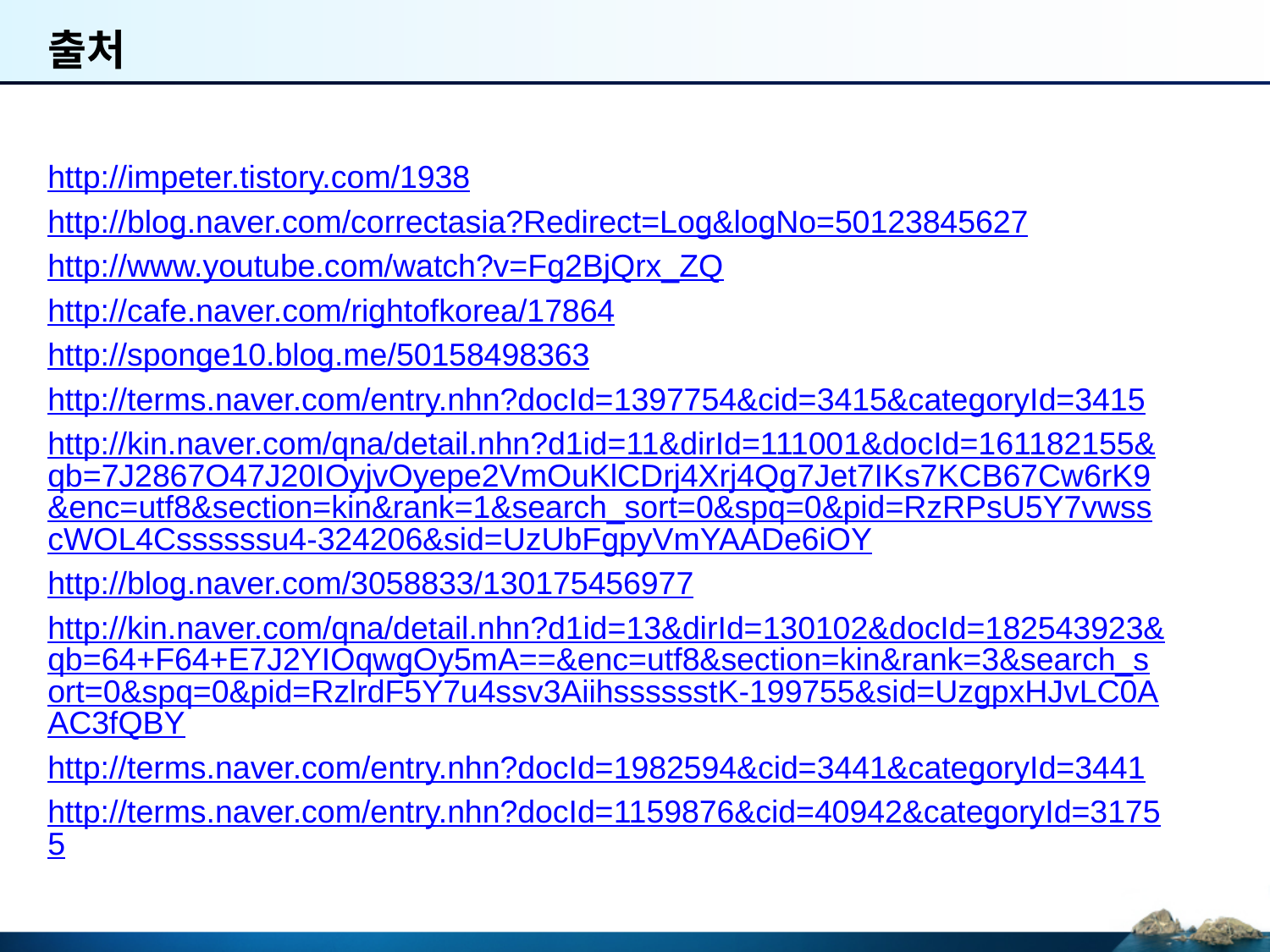

# 출처

http://impeter.tistory.com/1938
http://blog.naver.com/correctasia?Redirect=Log&logNo=50123845627
http://www.youtube.com/watch?v=Fg2BjQrx_ZQ
http://cafe.naver.com/rightofkorea/17864
http://sponge10.blog.me/50158498363
http://terms.naver.com/entry.nhn?docId=1397754&cid=3415&categoryId=3415
http://kin.naver.com/qna/detail.nhn?d1id=11&dirId=111001&docId=161182155&qb=7J2867O47J20IOyjvOyepe2VmOuKlCDrj4Xrj4Qg7Jet7IKs7KCB67Cw6rK9&enc=utf8&section=kin&rank=1&search_sort=0&spq=0&pid=RzRPsU5Y7vwsscWOL4Cssssssu4-324206&sid=UzUbFgpyVmYAADe6iOY
http://blog.naver.com/3058833/130175456977
http://kin.naver.com/qna/detail.nhn?d1id=13&dirId=130102&docId=182543923&qb=64+F64+E7J2YIOqwgOy5mA==&enc=utf8&section=kin&rank=3&search_sort=0&spq=0&pid=RzlrdF5Y7u4ssv3AiihsssssstK-199755&sid=UzgpxHJvLC0AAC3fQBY
http://terms.naver.com/entry.nhn?docId=1982594&cid=3441&categoryId=3441
http://terms.naver.com/entry.nhn?docId=1159876&cid=40942&categoryId=31755